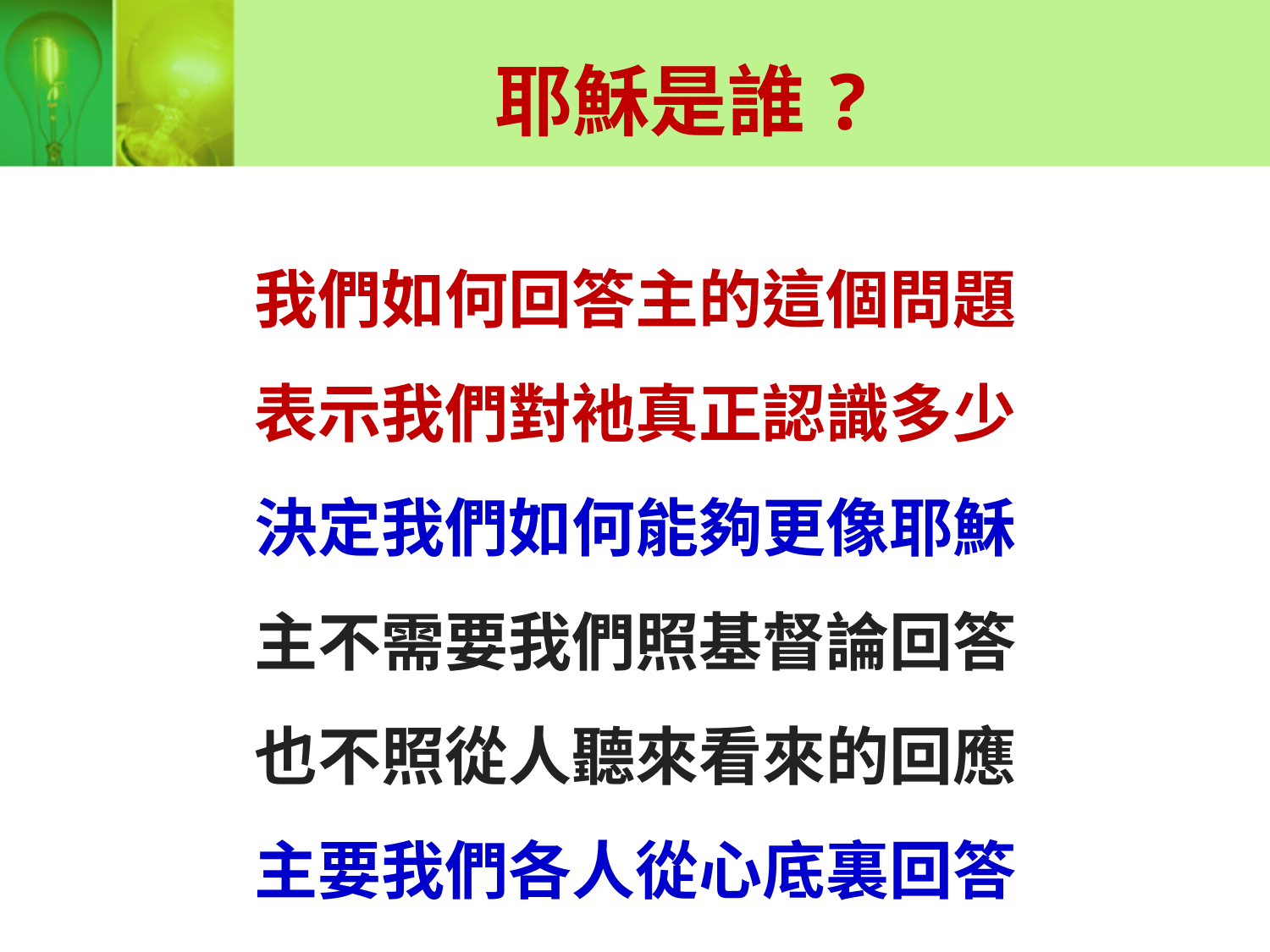

耶穌是誰?
我們如何回答主的這個問題
表示我們對衪真正認識多少
決定我們如何能夠更像耶穌
主不需要我們照基督論回答
也不照從人聽來看來的回應
主要我們各人從心底裏回答